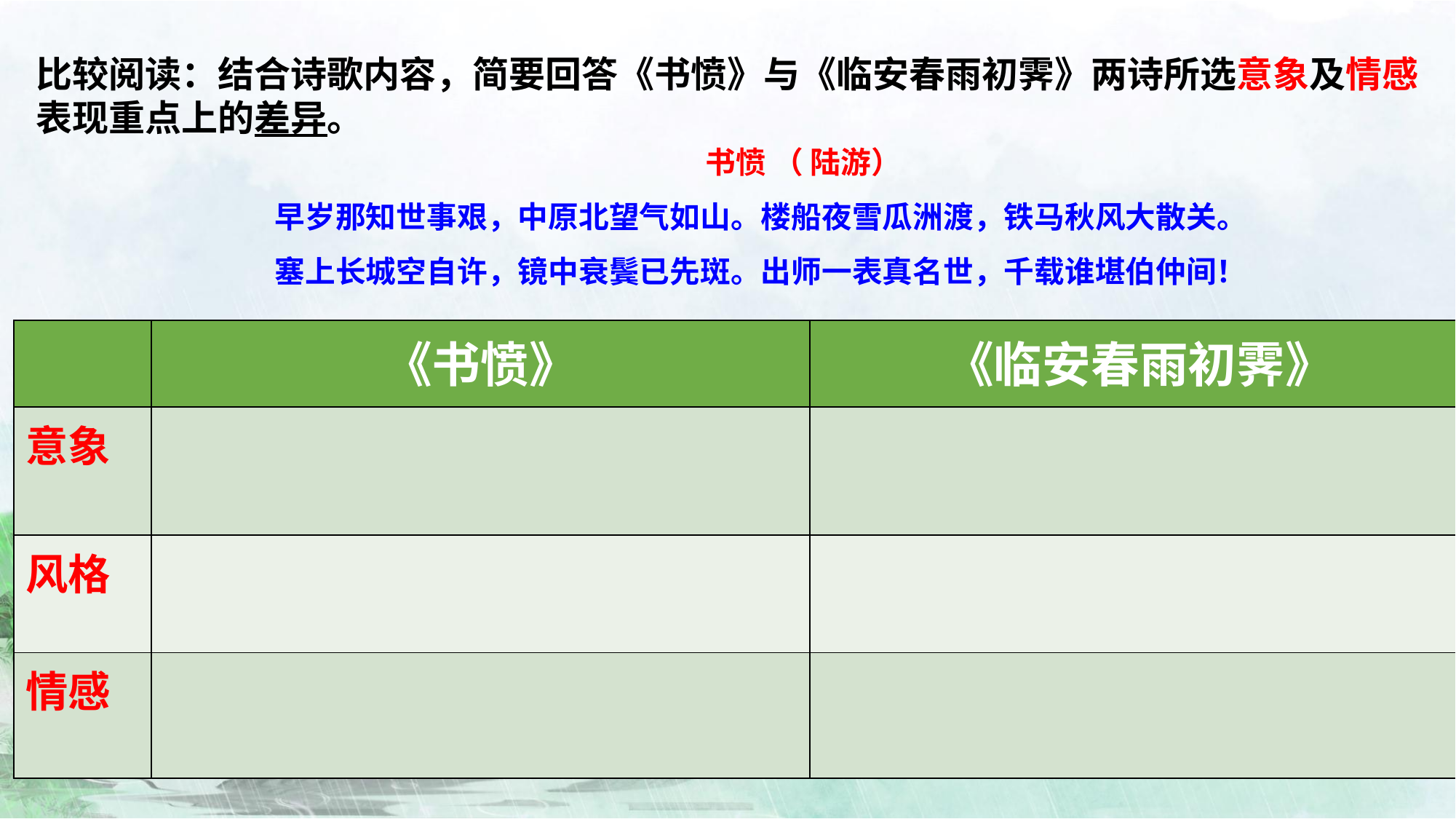

比较阅读：结合诗歌内容，简要回答《书愤》与《临安春雨初霁》两诗所选意象及情感表现重点上的差异。
书愤 （ 陆游）
早岁那知世事艰，中原北望气如山。楼船夜雪瓜洲渡，铁马秋风大散关。
塞上长城空自许，镜中衰鬓已先斑。出师一表真名世，千载谁堪伯仲间！
|  | 《书愤》 | 《临安春雨初霁》 |
| --- | --- | --- |
| 意象 |  |  |
| 风格 |  |  |
| 情感 |  |  |